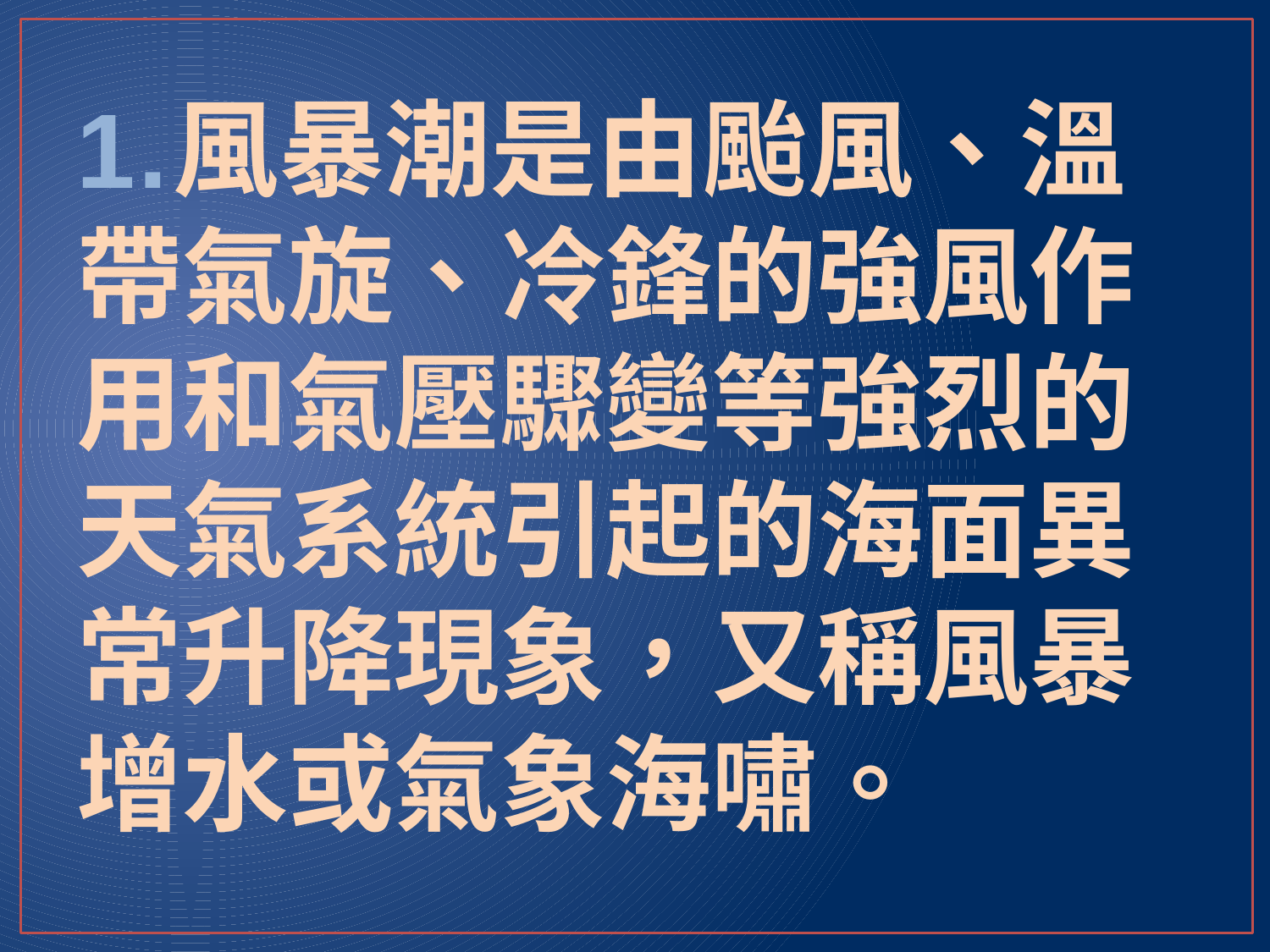

風暴潮是由颱風、溫帶氣旋、冷鋒的強風作用和氣壓驟變等強烈的天氣系統引起的海面異常升降現象，又稱風暴增水或氣象海嘯。